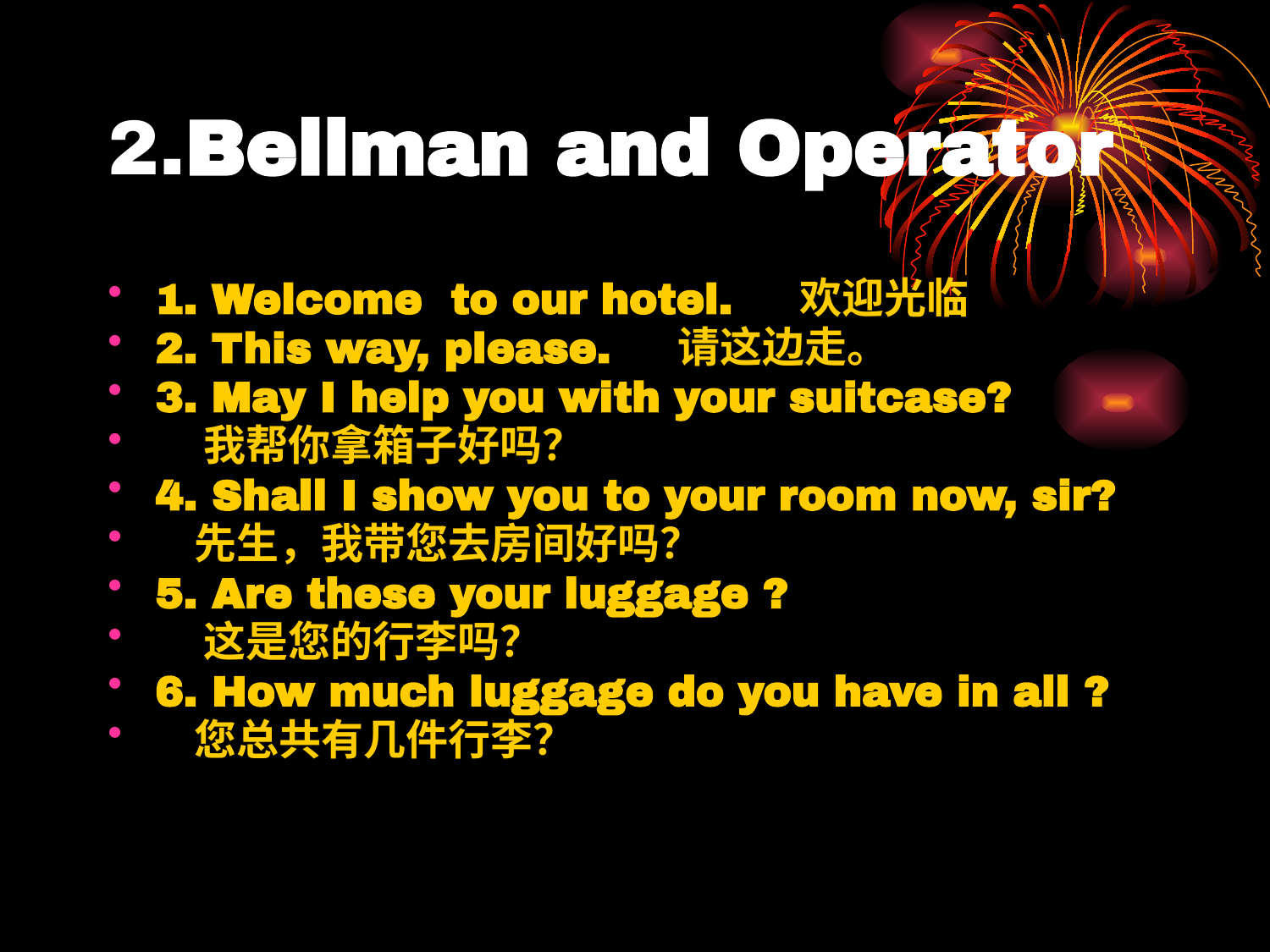

2.Bellman and Operator
1. Welcome  to our hotel.    欢迎光临
2. This way, please.    请这边走。
3. May I help you with your suitcase?
    我帮你拿箱子好吗？
4. Shall I show you to your room now, sir?
   先生，我带您去房间好吗？
5. Are these your luggage ?
    这是您的行李吗？
6. How much luggage do you have in all ?
   您总共有几件行李？